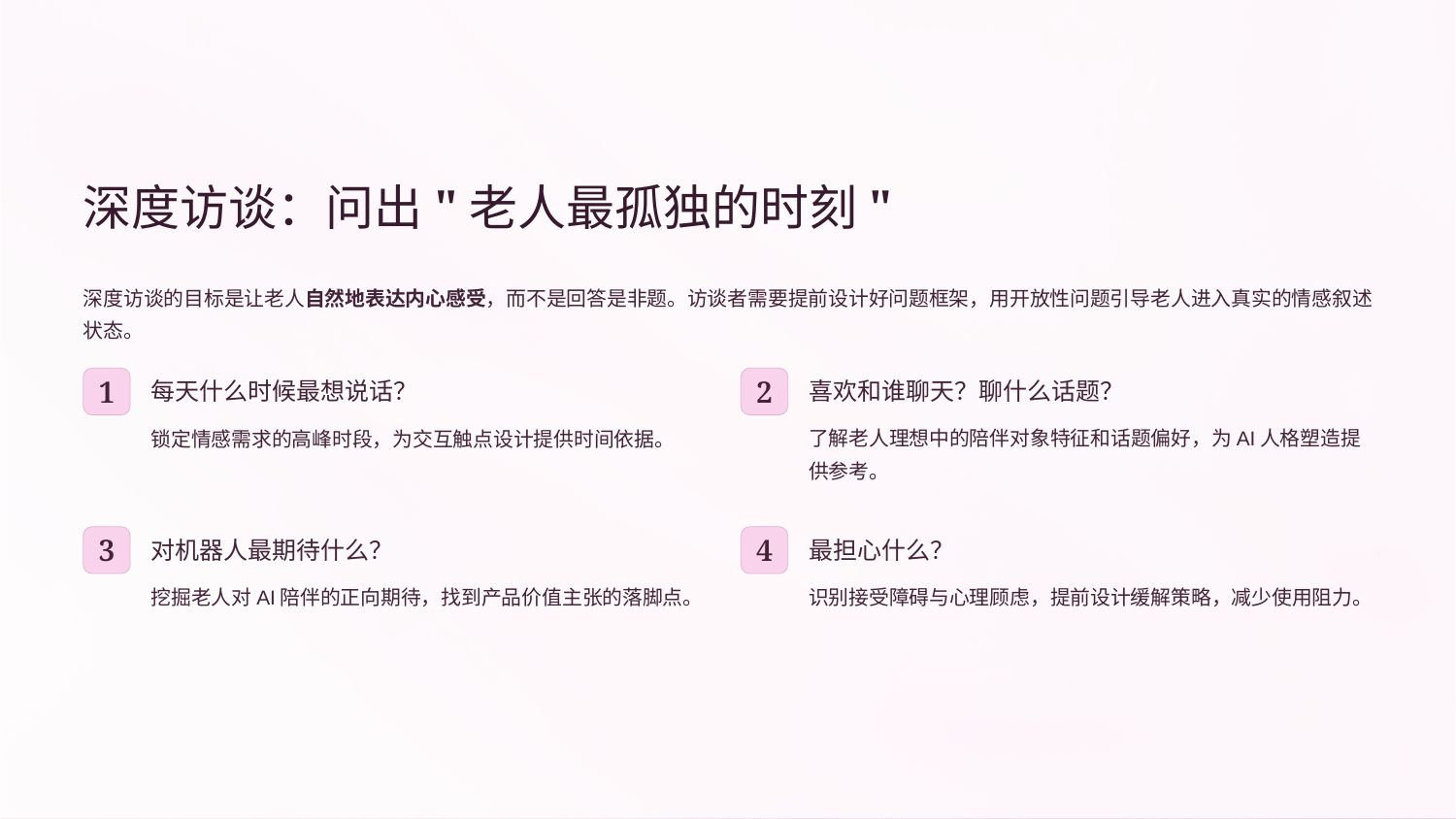

深度访谈：问出"老人最孤独的时刻"
深度访谈的目标是让老人自然地表达内心感受，而不是回答是非题。访谈者需要提前设计好问题框架，用开放性问题引导老人进入真实的情感叙述状态。

1
2
每天什么时候最想说话？
喜欢和谁聊天？聊什么话题？
锁定情感需求的高峰时段，为交互触点设计提供时间依据。
了解老人理想中的陪伴对象特征和话题偏好，为AI人格塑造提供参考。

3
4
对机器人最期待什么？
最担心什么？
挖掘老人对AI陪伴的正向期待，找到产品价值主张的落脚点。
识别接受障碍与心理顾虑，提前设计缓解策略，减少使用阻力。